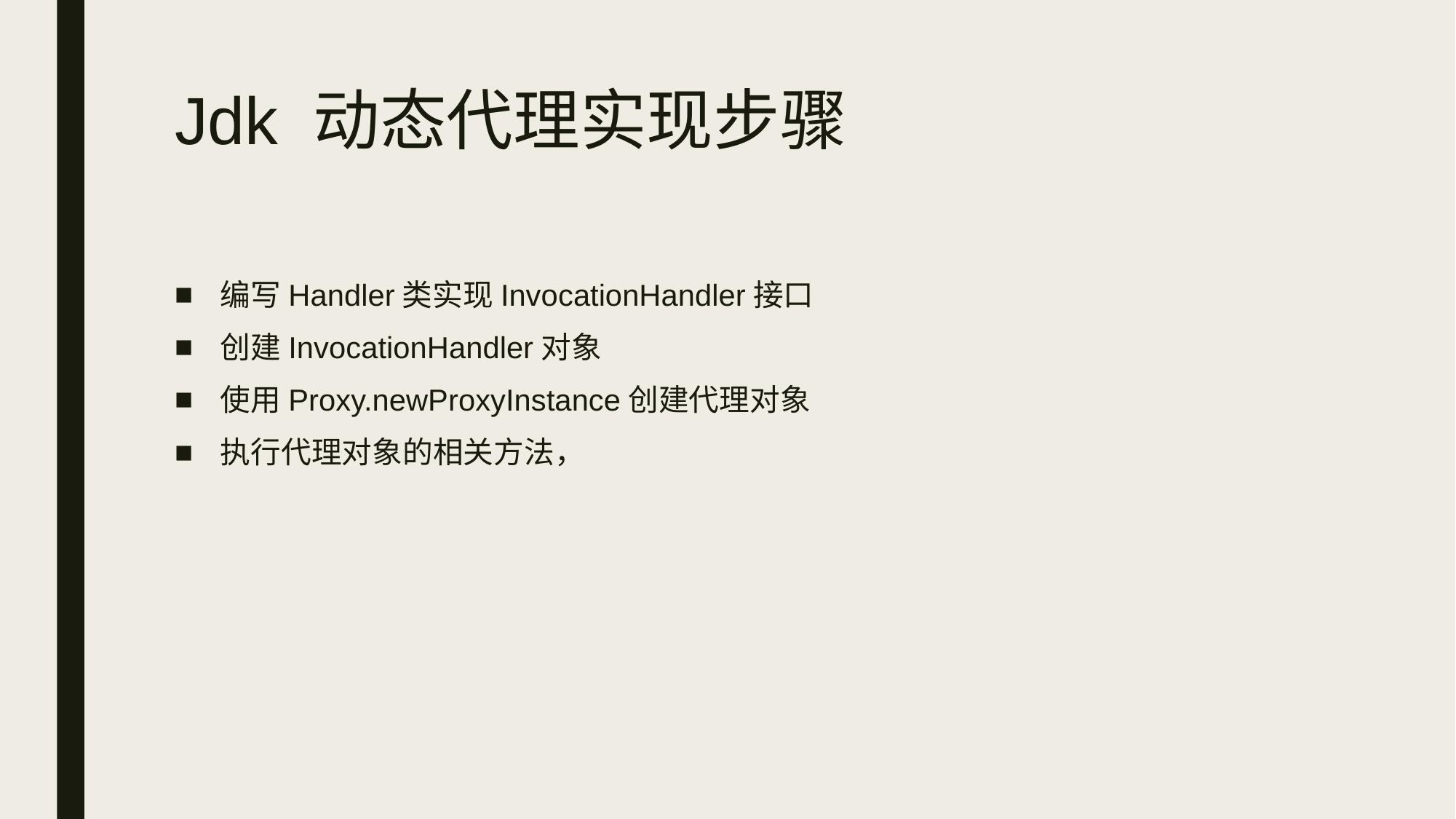

# Jdk 动态代理实现步骤
编写Handler类实现InvocationHandler接口
创建InvocationHandler对象
使用Proxy.newProxyInstance创建代理对象
执行代理对象的相关方法，